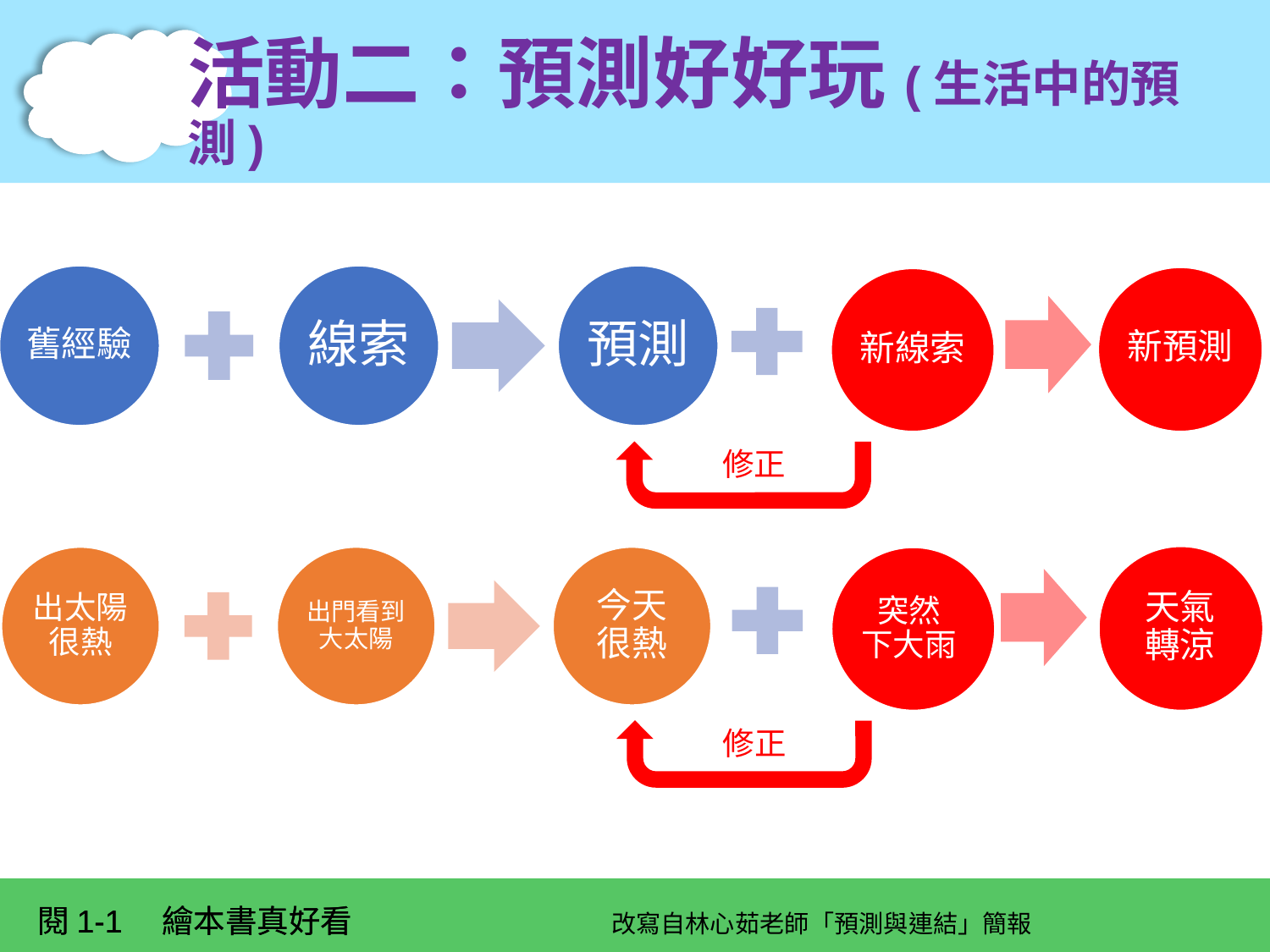

# 活動二：預測好好玩(生活中的預測)
舊經驗

線索

預測

新線索

新預測
出太陽
很熱

出門看到大太陽

今天很熱

修正

突然
下大雨

天氣
轉涼

修正